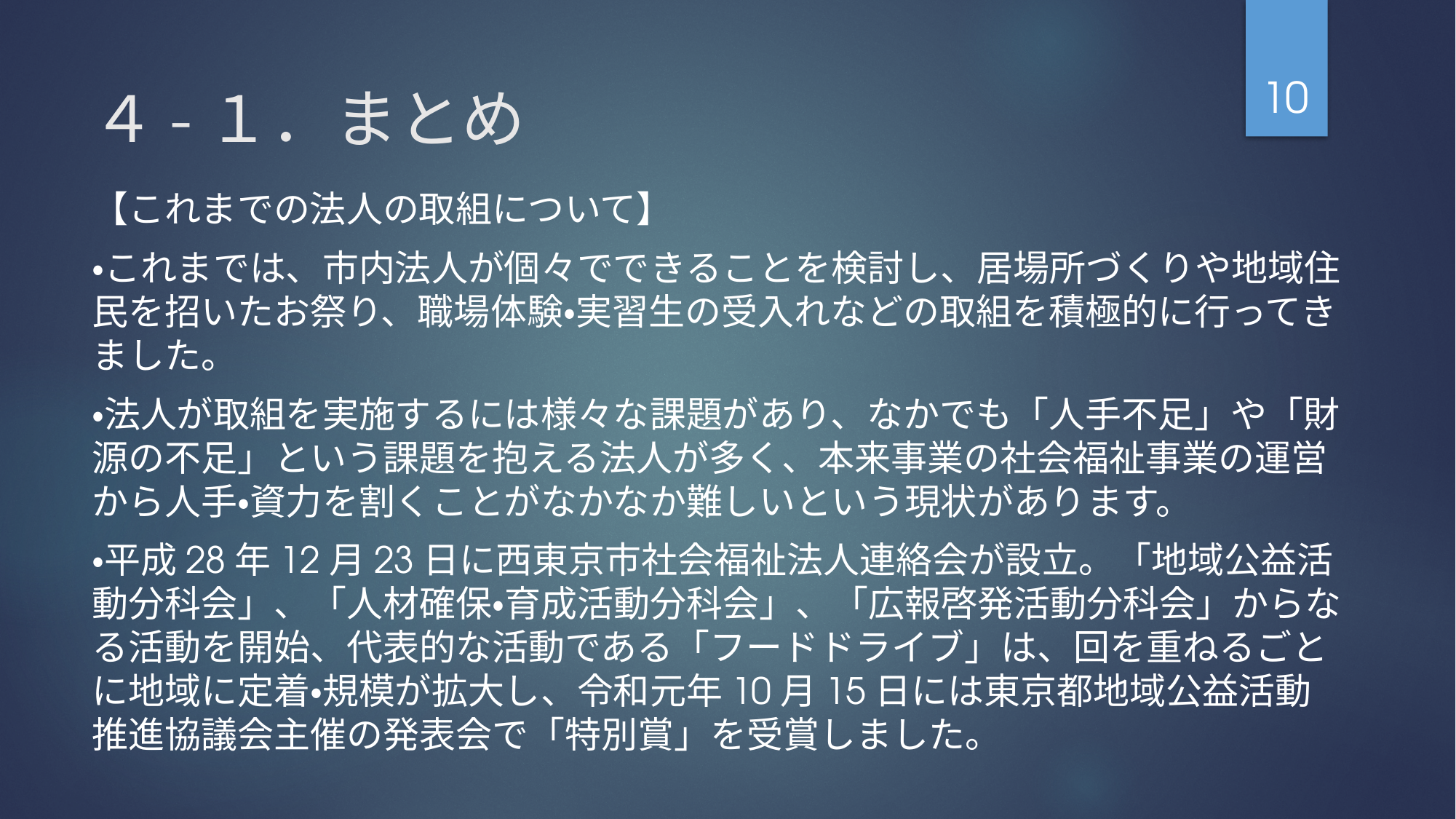

10
# ４-１．まとめ
【これまでの法人の取組について】
・これまでは、市内法人が個々でできることを検討し、居場所づくりや地域住民を招いたお祭り、職場体験・実習生の受入れなどの取組を積極的に行ってきました。
・法人が取組を実施するには様々な課題があり、なかでも「人手不足」や「財源の不足」という課題を抱える法人が多く、本来事業の社会福祉事業の運営から人手・資力を割くことがなかなか難しいという現状があります。
・平成28年12月23日に西東京市社会福祉法人連絡会が設立。「地域公益活動分科会」、「人材確保・育成活動分科会」、「広報啓発活動分科会」からなる活動を開始、代表的な活動である「フードドライブ」は、回を重ねるごとに地域に定着・規模が拡大し、令和元年10月15日には東京都地域公益活動推進協議会主催の発表会で「特別賞」を受賞しました。